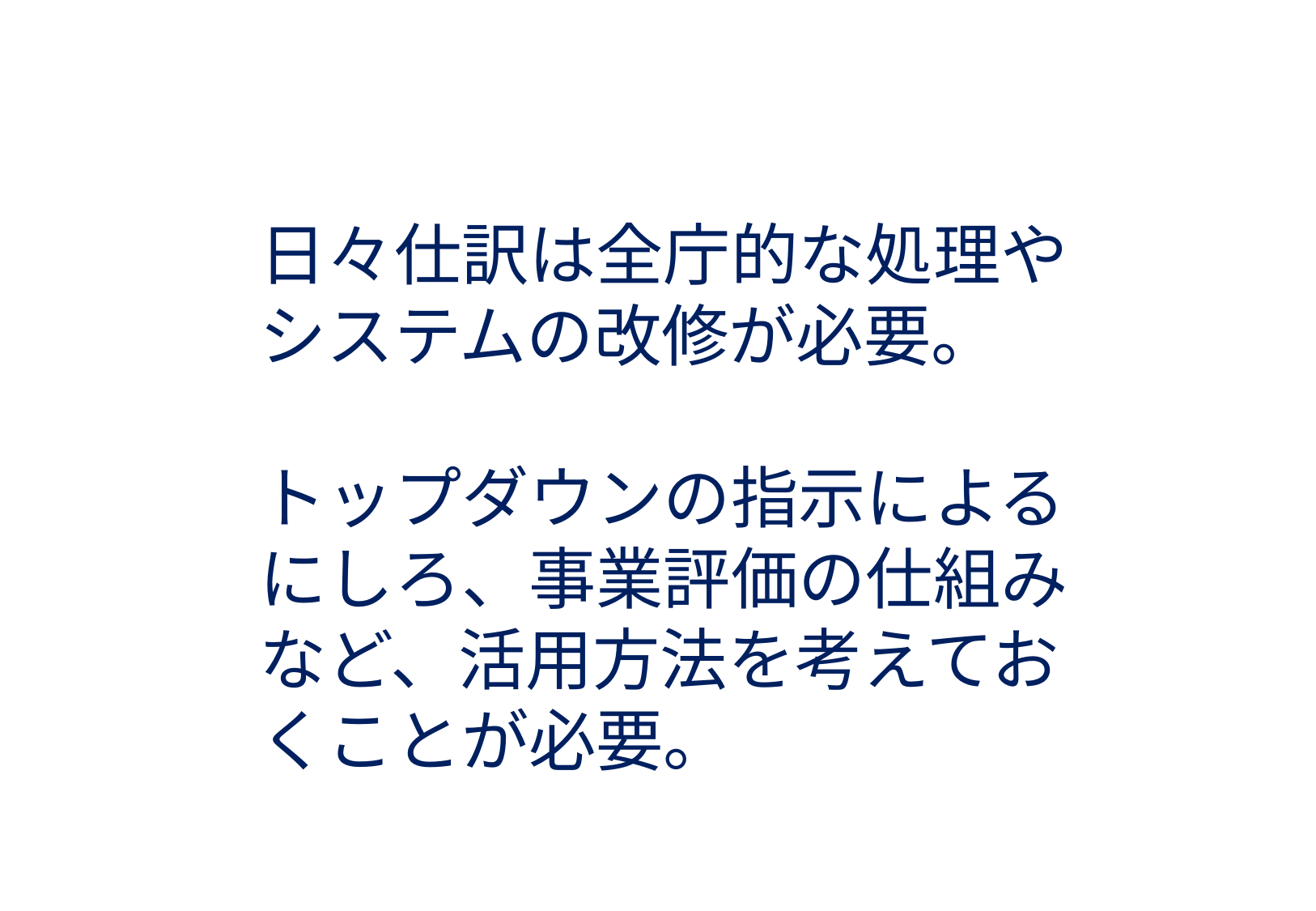

日々仕訳は全庁的な処理やシステムの改修が必要。

トップダウンの指示によるにしろ、事業評価の仕組みなど、活用方法を考えておくことが必要。